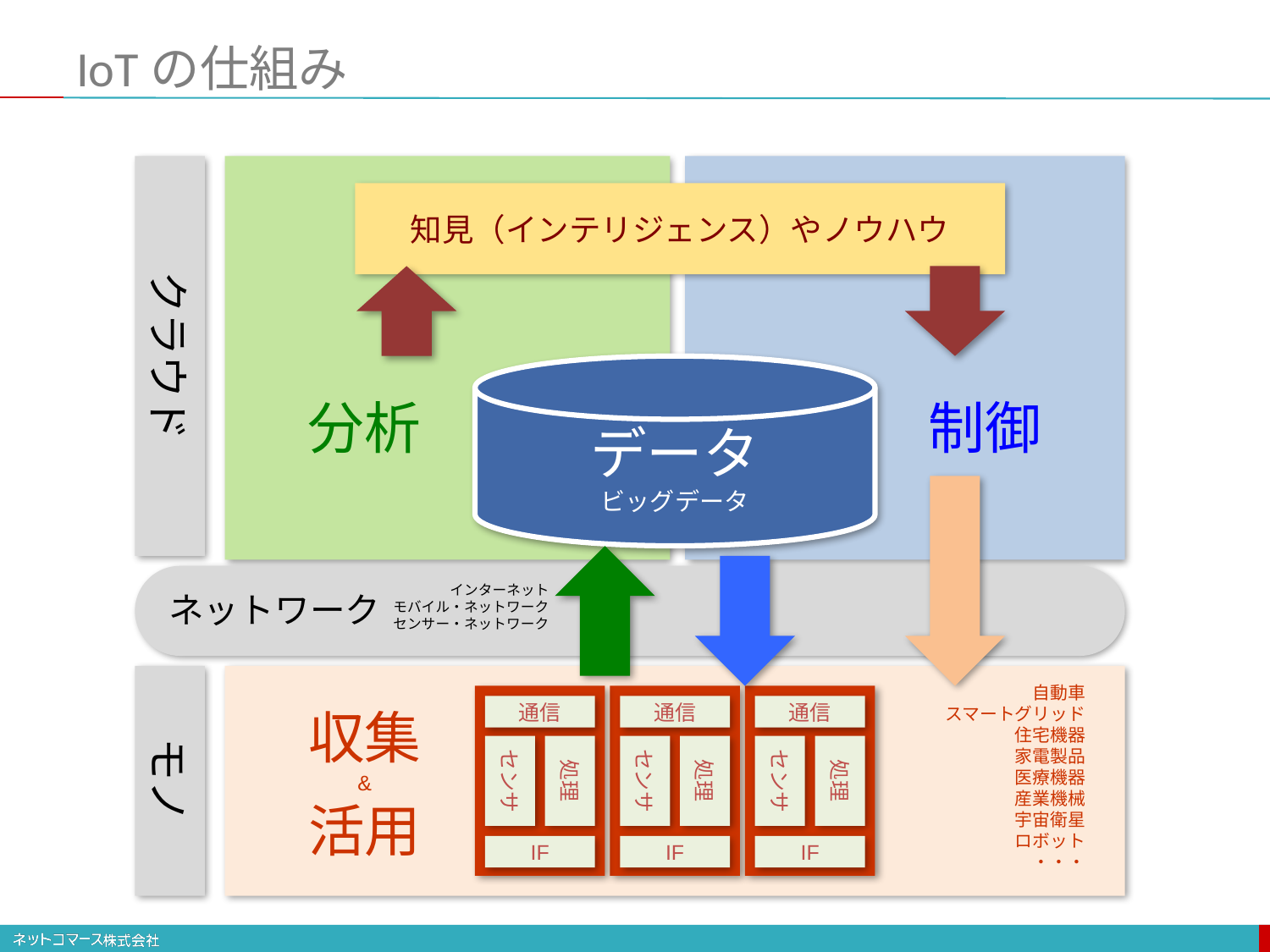

# IoTの仕組み
クラウド

知見（インテリジェンス）やノウハウ

データ
ビッグデータ
分析
制御

インターネット
モバイル・ネットワーク
センサー・ネットワーク
ネットワーク
モノ

自動車
スマートグリッド
住宅機器
家電製品
医療機器
産業機械
宇宙衛星
ロボット
・・・

収集
&
活用
通信
通信
通信
センサ
処理
センサ
処理
センサ
処理
IF
IF
IF